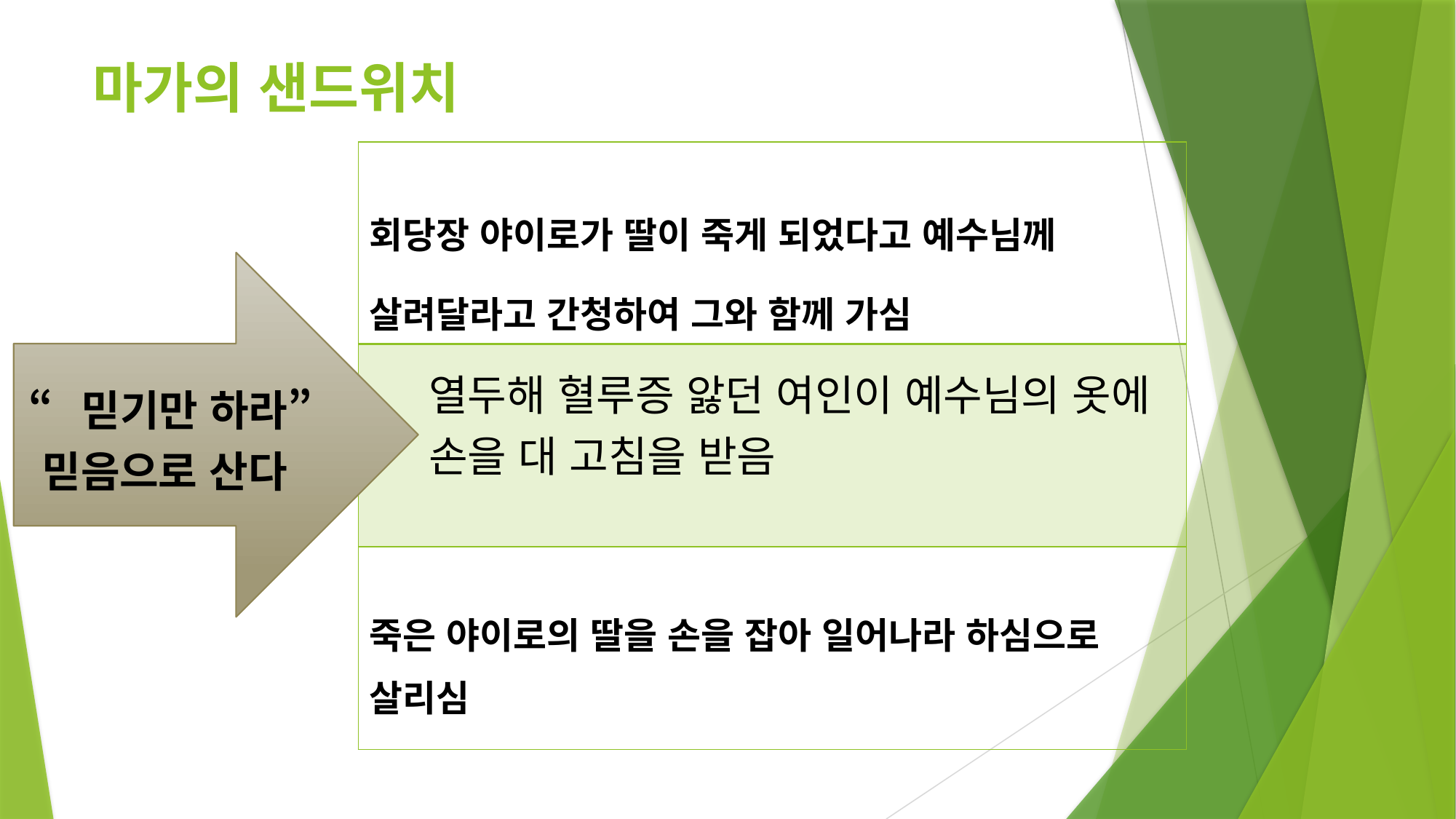

# 마가의 샌드위치
| 회당장 야이로가 딸이 죽게 되었다고 예수님께 살려달라고 간청하여 그와 함께 가심 |
| --- |
|  |
| 죽은 야이로의 딸을 손을 잡아 일어나라 하심으로 살리심 |
“믿기만 하라”
믿음으로 산다
열두해 혈루증 앓던 여인이 예수님의 옷에 손을 대 고침을 받음